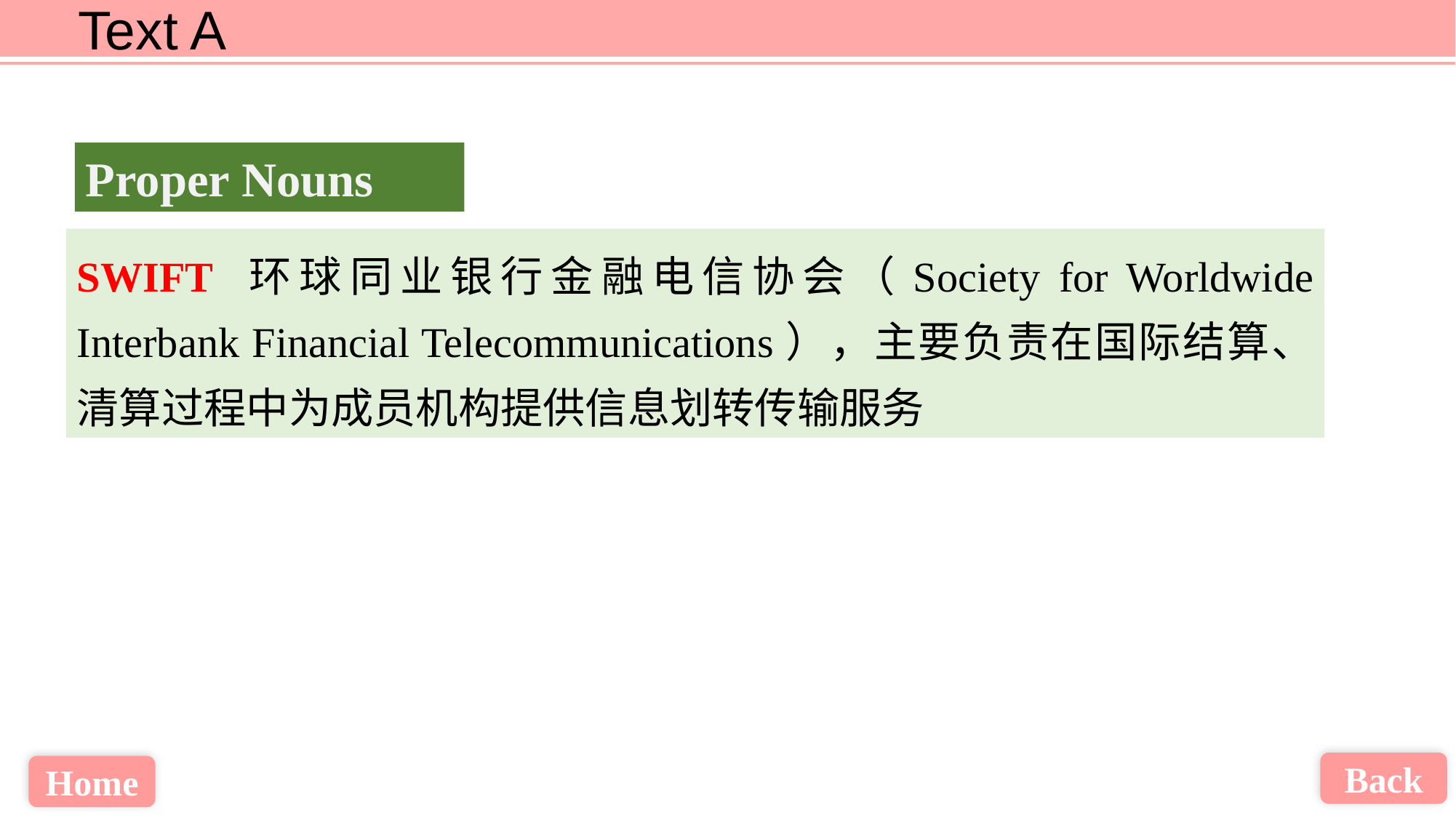

Proper Nouns
SWIFT 环球同业银行金融电信协会（Society for Worldwide Interbank Financial Telecommunications），主要负责在国际结算、清算过程中为成员机构提供信息划转传输服务
Back